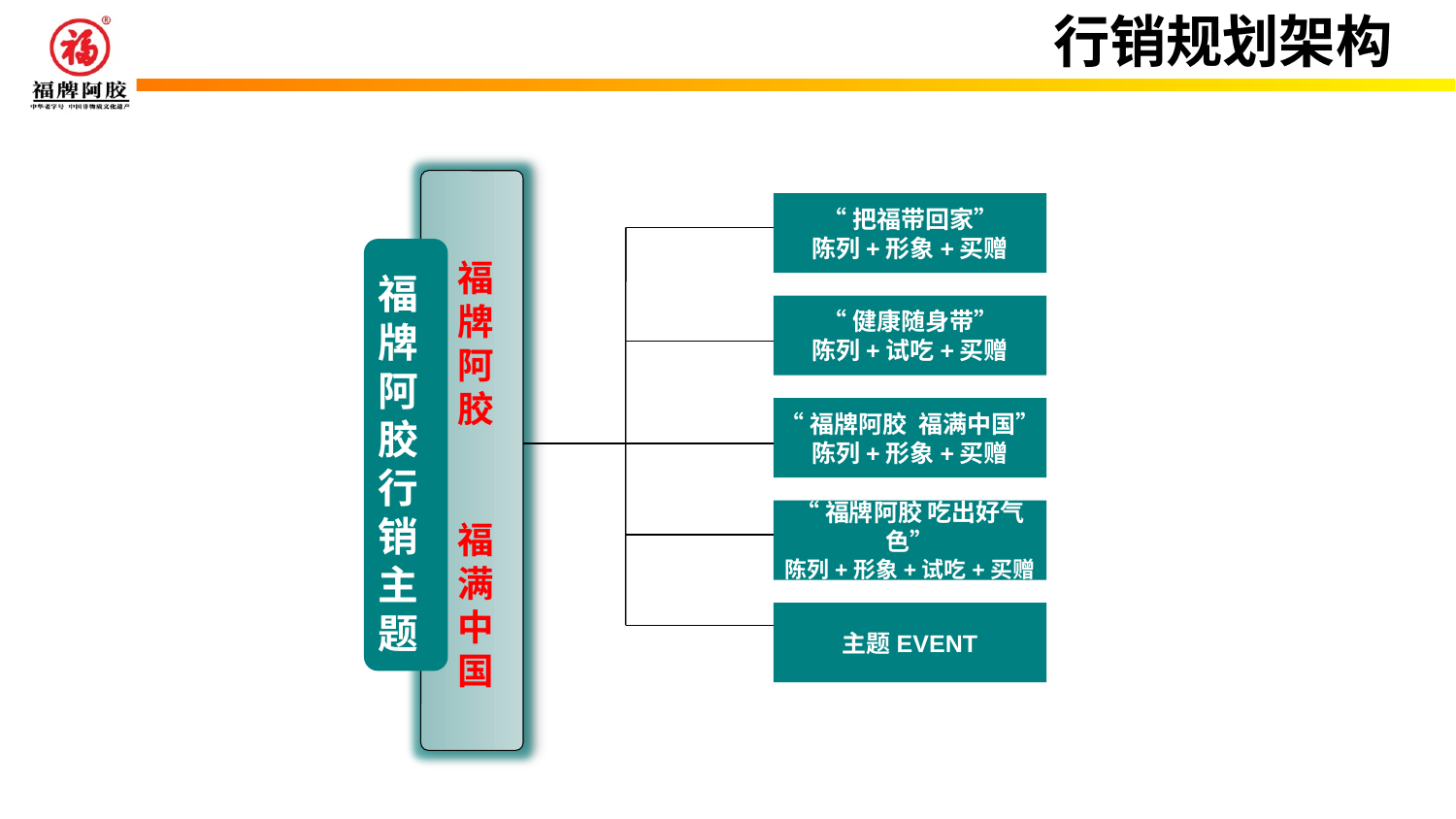

行销规划架构

“把福带回家”
陈列+形象+买赠

福牌阿胶

福满中国
福牌阿胶行销主题
“健康随身带”
陈列+试吃+买赠
“福牌阿胶  福满中国”
陈列+形象+买赠
“福牌阿胶 吃出好气色”
陈列+形象+试吃+买赠
主题EVENT